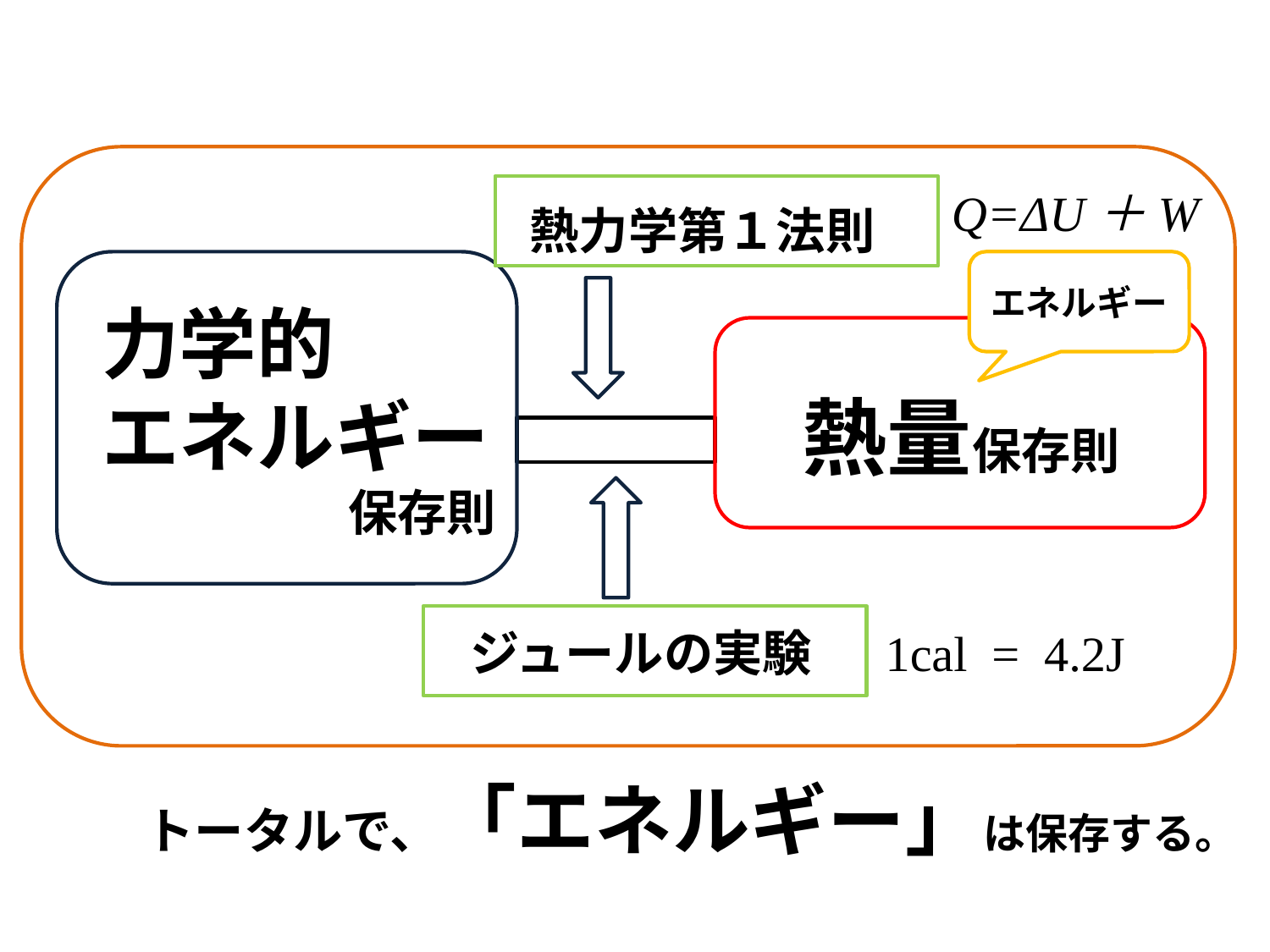

熱力学第１法則

Q=ΔU＋W

力学的
エネルギー
　　　　　保存則
エネルギー

熱量保存則

ジュールの実験
1cal  =  4.2J
トータルで、「エネルギー」は保存する。